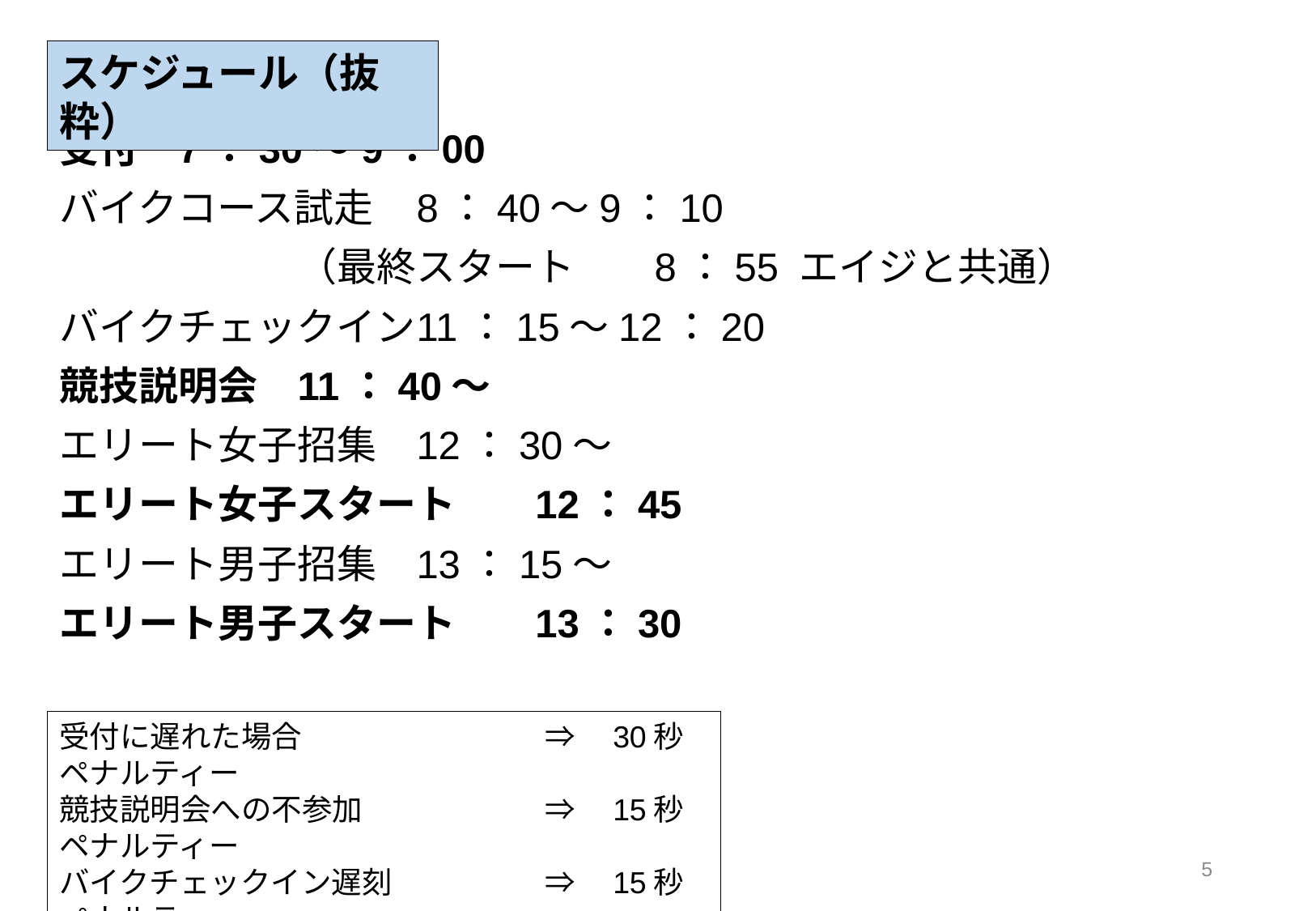

スケジュール（抜粋）
受付				7：30～9：00
バイクコース試走		8：40～9：10
			　　　（最終スタート	8：55 エイジと共通）
バイクチェックイン		11：15～12：20
競技説明会			11：40～
エリート女子招集		12：30～
エリート女子スタート		12：45
エリート男子招集		13：15～
エリート男子スタート		13：30
受付に遅れた場合　　　　	⇒　30秒ペナルティー
競技説明会への不参加　　	⇒　15秒ペナルティー
バイクチェックイン遅刻　		⇒　15秒ペナルティー
※レーススタート時にペナルティーを課します
5